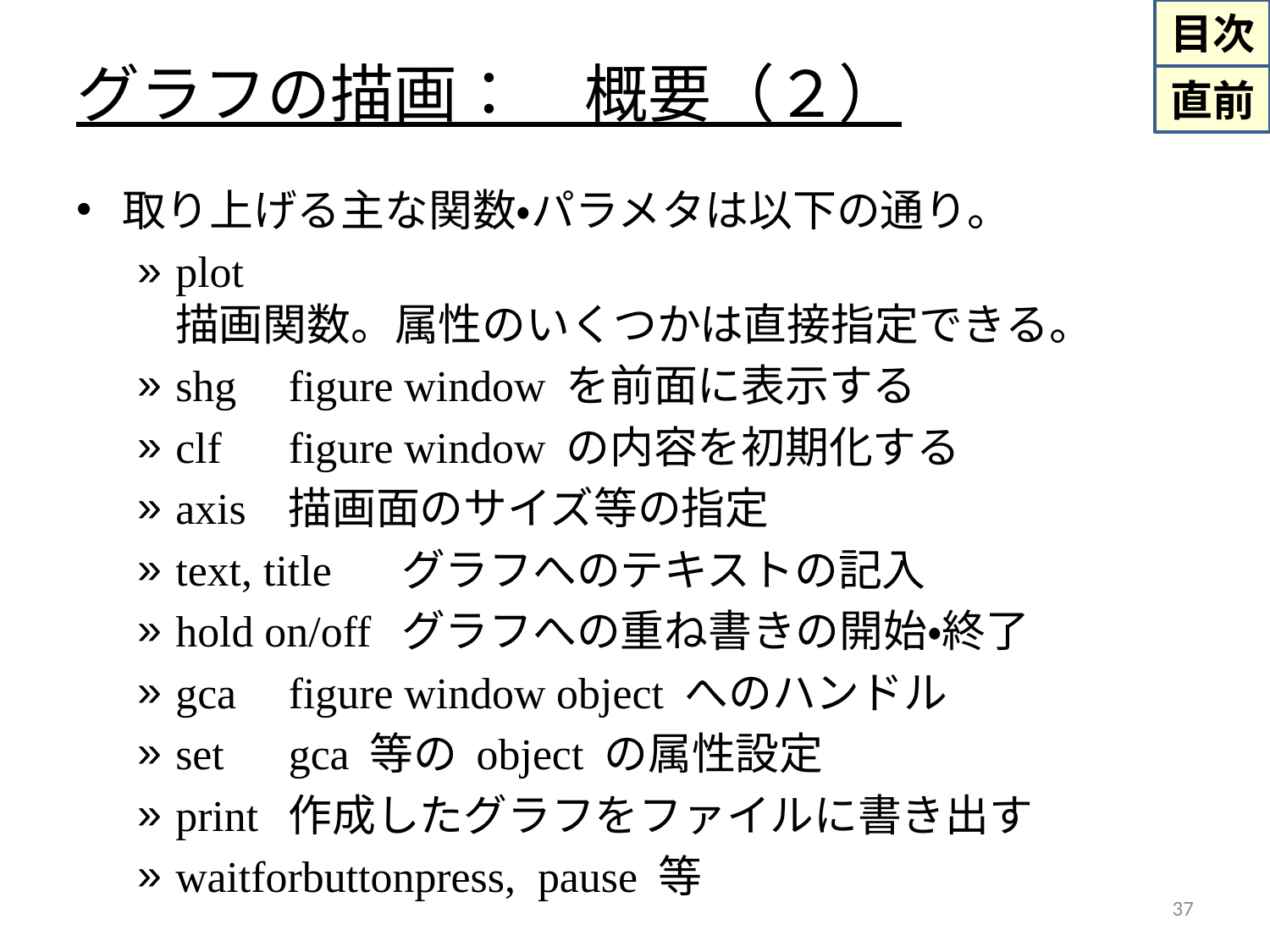

# グラフの描画：　概要（２）
取り上げる主な関数・パラメタは以下の通り。
plot
描画関数。属性のいくつかは直接指定できる。
shg		figure window を前面に表示する
clf		figure window の内容を初期化する
axis		描画面のサイズ等の指定
text, title	グラフへのテキストの記入
hold on/off	グラフへの重ね書きの開始・終了
gca		figure window object へのハンドル
set		gca 等の object の属性設定
print		作成したグラフをファイルに書き出す
waitforbuttonpress,  pause 等
37